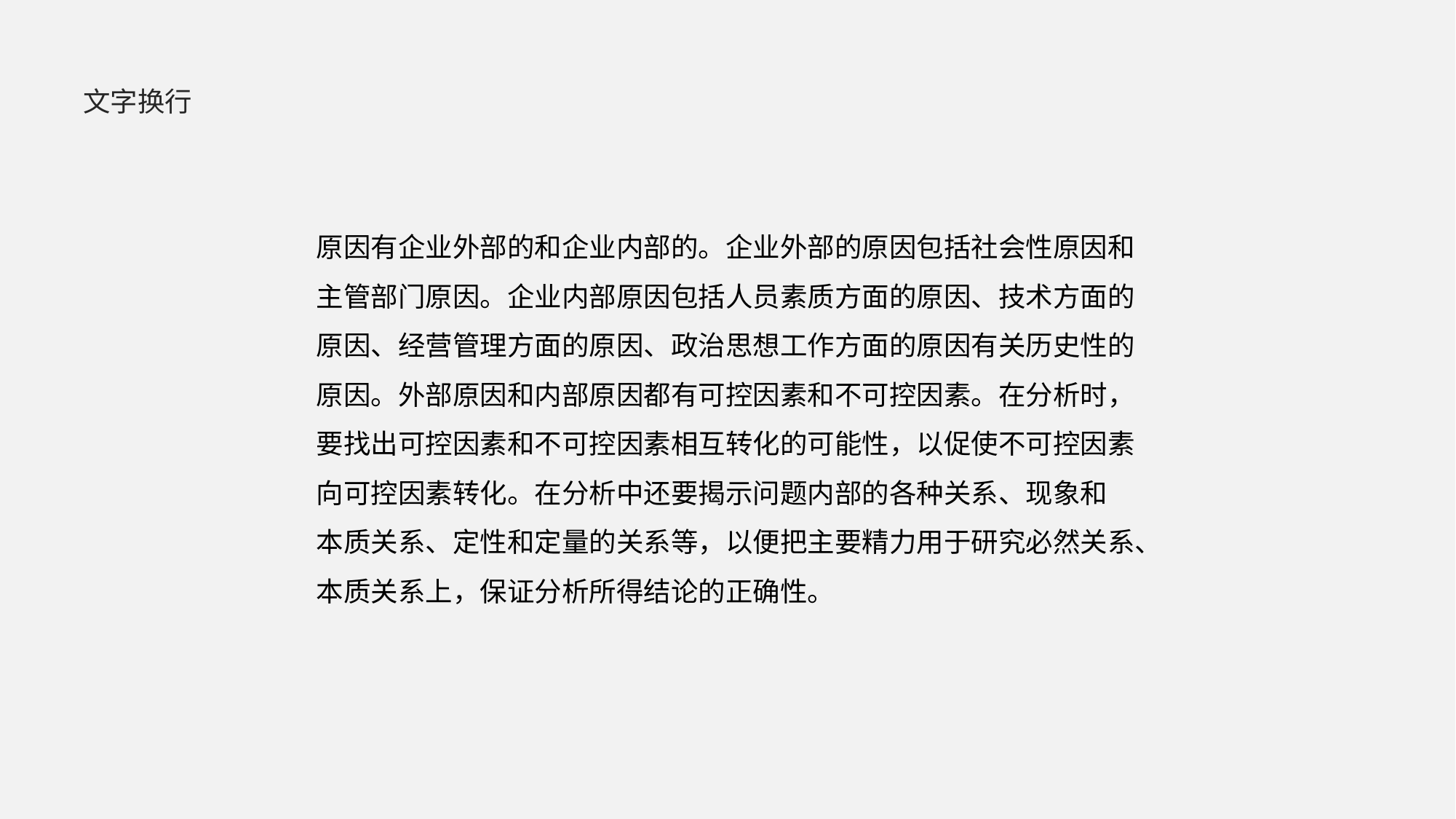

文字换行
原因有企业外部的和企业内部的。企业外部的原因包括社会性原因和主管部门原因。企业内部原因包括人员素质方面的原因、技术方面的原因、经营管理方面的原因、政治思想工作方面的原因有关历史性的原因。外部原因和内部原因都有可控因素和不可控因素。在分析时，要找出可控因素和不可控因素相互转化的可能性，以促使不可控因素向可控因素转化。在分析中还要揭示问题内部的各种关系、现象和
本质关系、定性和定量的关系等，以便把主要精力用于研究必然关系、本质关系上，保证分析所得结论的正确性。